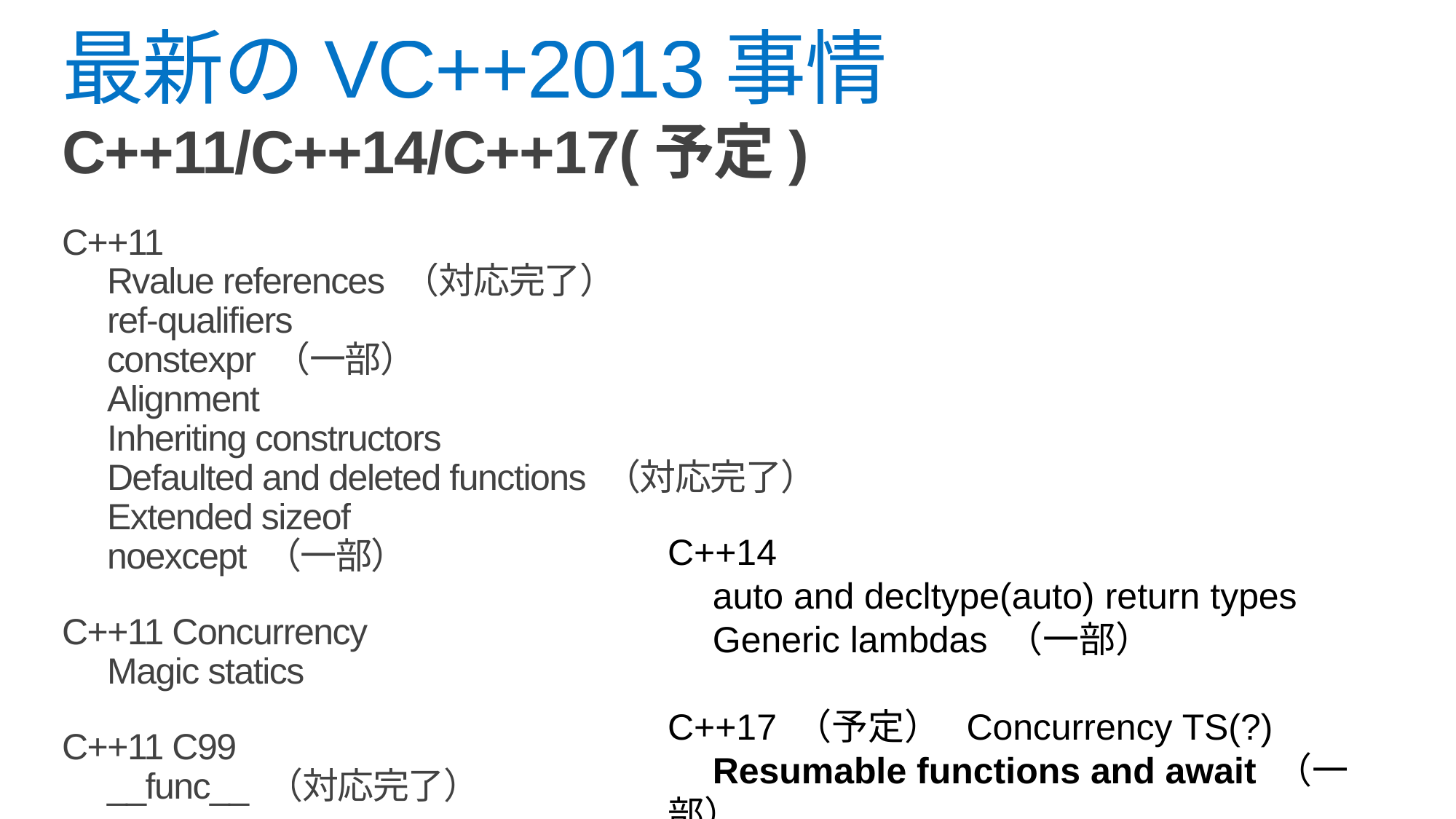

# 最新のVC++2013事情
C++11/C++14/C++17(予定)
C++11
　Rvalue references （対応完了）
　ref-qualifiers
　constexpr （一部）
　Alignment
　Inheriting constructors
　Defaulted and deleted functions （対応完了）
　Extended sizeof
　noexcept （一部）
C++11 Concurrency
　Magic statics
C++11 C99
　__func__ （対応完了）
C++14
　auto and decltype(auto) return types
　Generic lambdas （一部）

C++17 （予定）  Concurrency TS(?)
　Resumable functions and await （一部）